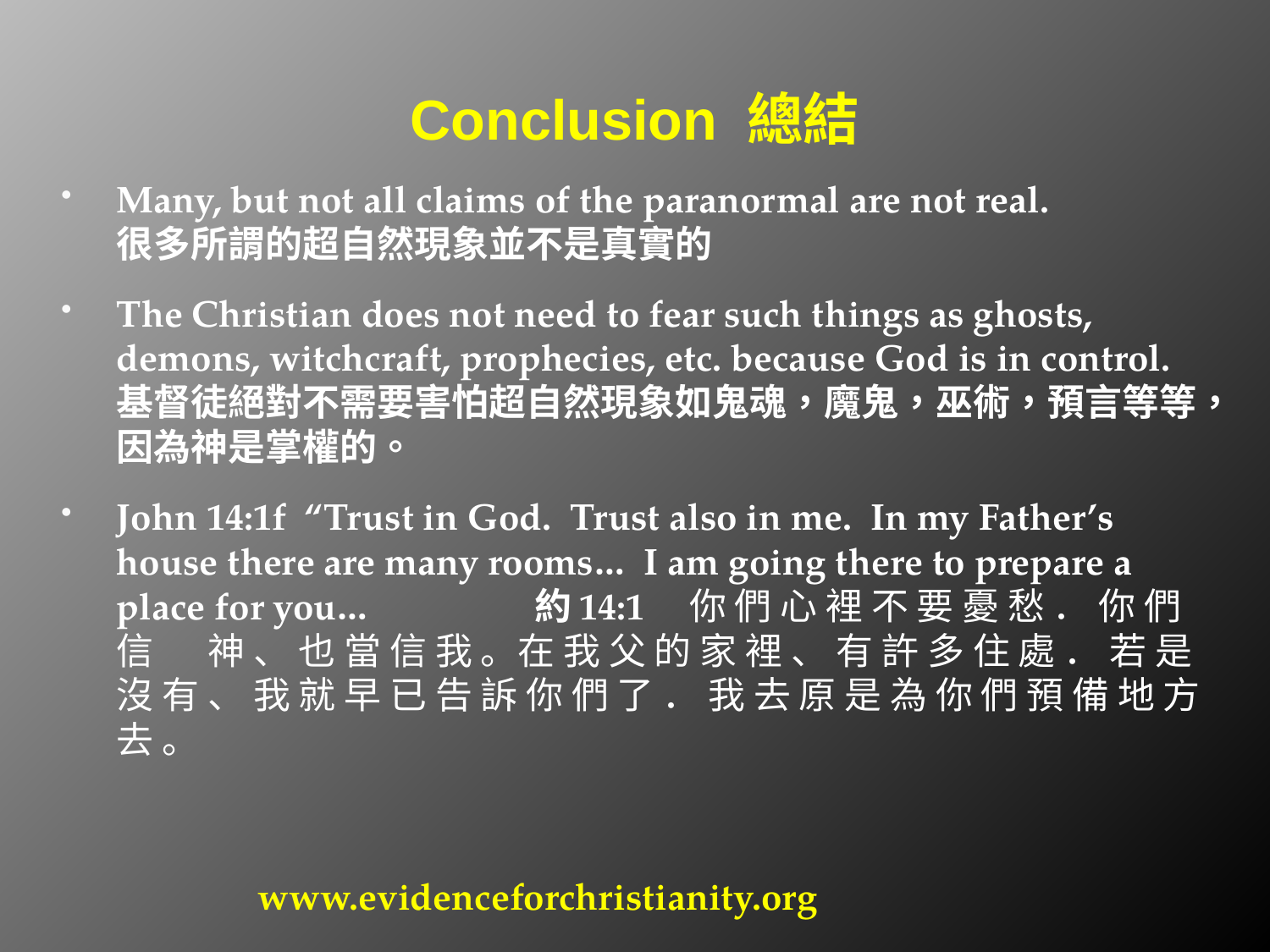

# Conclusion 總結
Many, but not all claims of the paranormal are not real.              很多所謂的超自然現象並不是真實的

The Christian does not need to fear such things as ghosts, demons, witchcraft, prophecies, etc. because God is in control. 基督徒絕對不需要害怕超自然現象如鬼魂，魔鬼，巫術，預言等等，因為神是掌權的。

John 14:1f  “Trust in God.  Trust also in me.  In my Father’s house there are many rooms…  I am going there to prepare a place for you…  							        約14:1    你 們 心 裡 不 要 憂 愁 ． 你 們 信 　 神 、 也 當 信 我 。在 我 父 的 家 裡 、 有 許 多 住 處 ． 若 是 沒 有 、 我 就 早 已 告 訴 你 們 了 ． 我 去 原 是 為 你 們 預 備 地 方 去 。

                     www.evidenceforchristianity.org